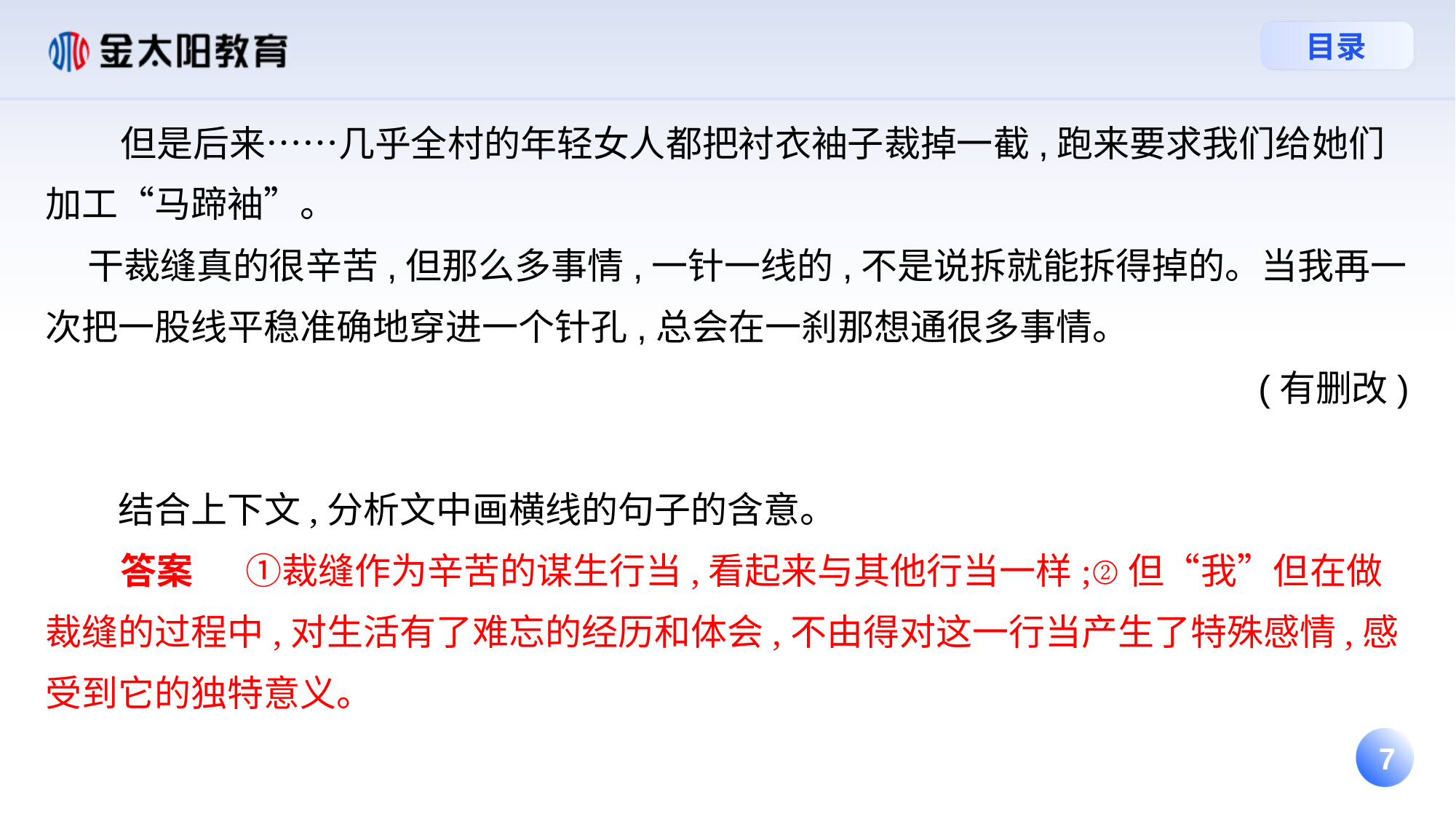

但是后来……几乎全村的年轻女人都把衬衣袖子裁掉一截,跑来要求我们给她们加工“马蹄袖”。
    干裁缝真的很辛苦,但那么多事情,一针一线的,不是说拆就能拆得掉的。当我再一次把一股线平稳准确地穿进一个针孔,总会在一刹那想通很多事情。
(有删改)

　　结合上下文,分析文中画横线的句子的含意。
        答案  　①裁缝作为辛苦的谋生行当,看起来与其他行当一样;②但“我”但在做裁缝的过程中,对生活有了难忘的经历和体会,不由得对这一行当产生了特殊感情,感受到它的独特意义。